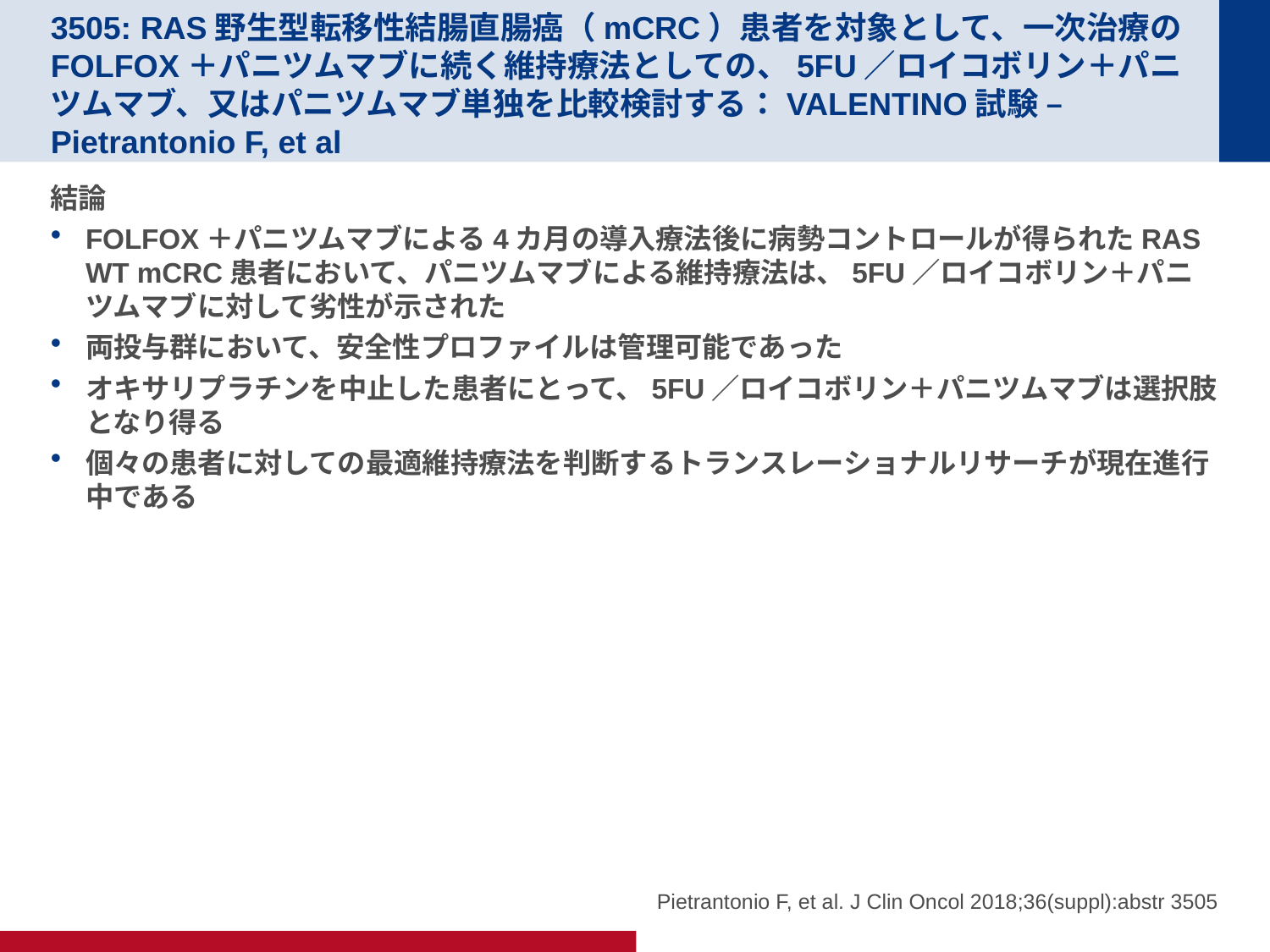

# 3505: RAS野生型転移性結腸直腸癌（mCRC）患者を対象として、一次治療のFOLFOX＋パニツムマブに続く維持療法としての、5FU／ロイコボリン＋パニツムマブ、又はパニツムマブ単独を比較検討する：VALENTINO試験 – Pietrantonio F, et al
結論
FOLFOX＋パニツムマブによる4カ月の導入療法後に病勢コントロールが得られたRAS WT mCRC患者において、パニツムマブによる維持療法は、5FU／ロイコボリン＋パニツムマブに対して劣性が示された
両投与群において、安全性プロファイルは管理可能であった
オキサリプラチンを中止した患者にとって、5FU／ロイコボリン＋パニツムマブは選択肢となり得る
個々の患者に対しての最適維持療法を判断するトランスレーショナルリサーチが現在進行中である
Pietrantonio F, et al. J Clin Oncol 2018;36(suppl):abstr 3505